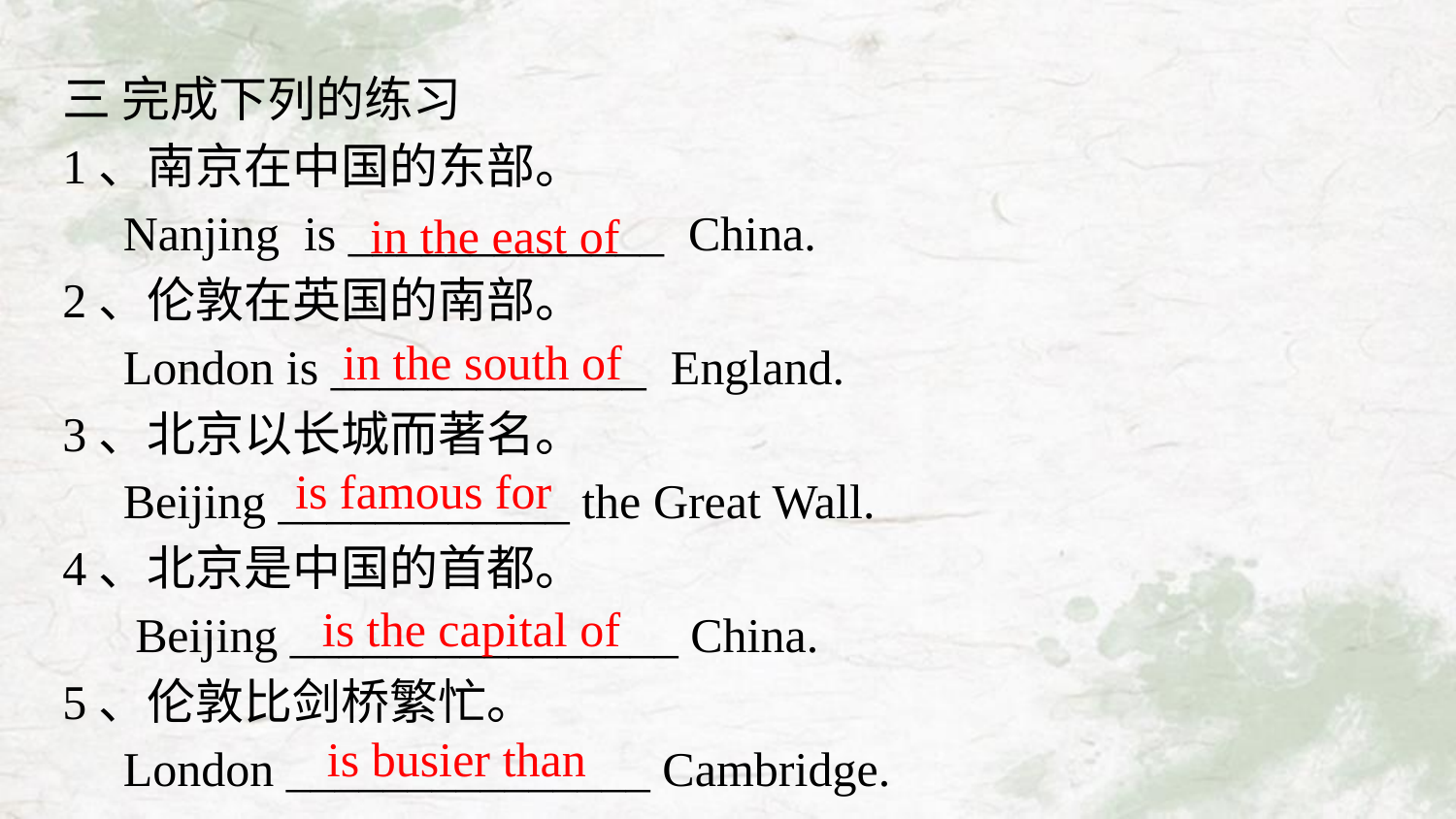

三 完成下列的练习
1、南京在中国的东部。
     Nanjing  is _____________  China.
2、伦敦在英国的南部。
     London is _____________  England.
3、北京以长城而著名。
     Beijing ____________ the Great Wall.
4、北京是中国的首都。
      Beijing ________________ China.
5、伦敦比剑桥繁忙。
     London _______________ Cambridge.
in the east of
in the south of
is famous for
is the capital of
is busier than